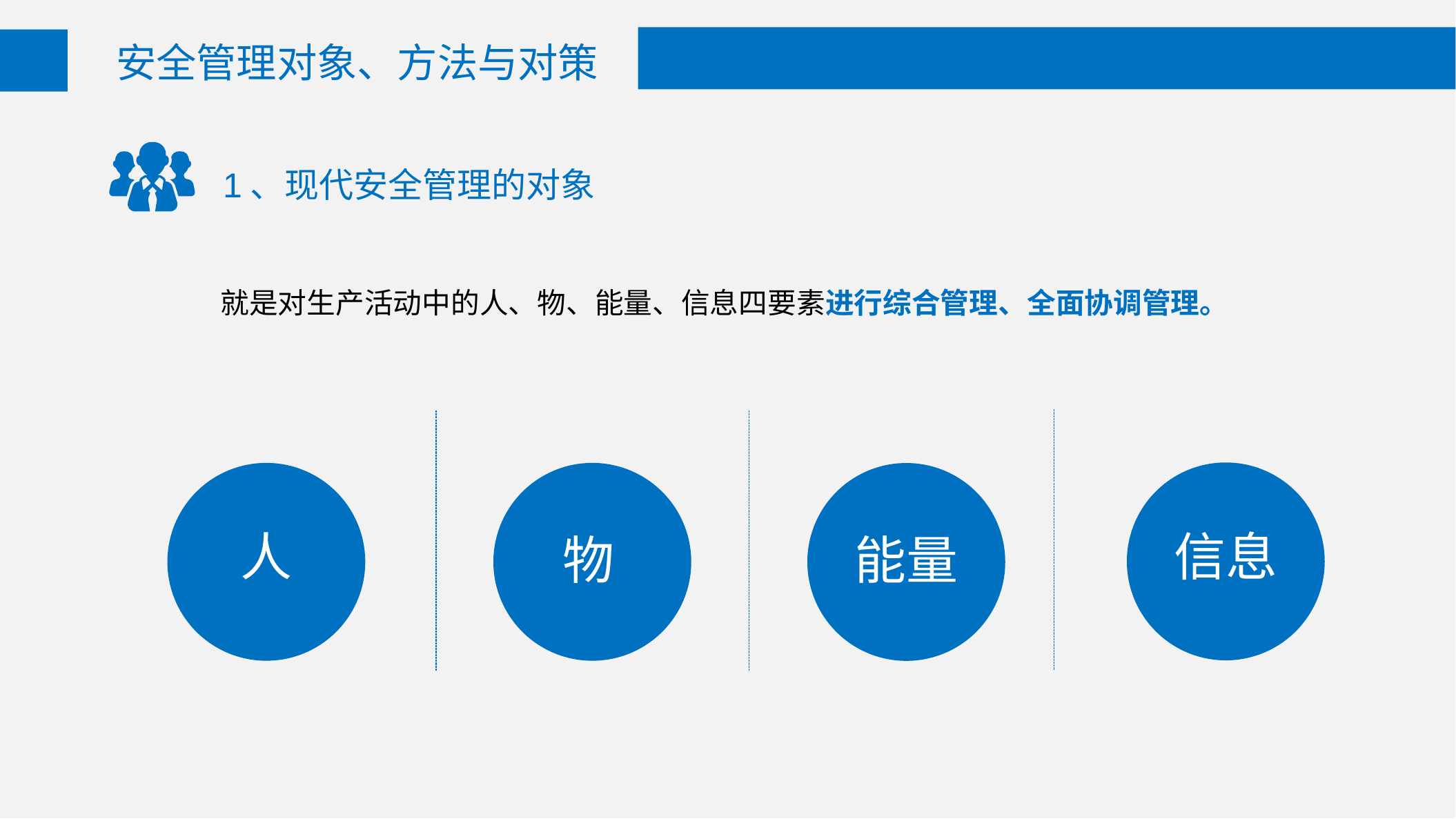

安全管理对象、方法与对策

1、现代安全管理的对象
就是对生产活动中的人、物、能量、信息四要素进行综合管理、全面协调管理。

人
信息
物
能量